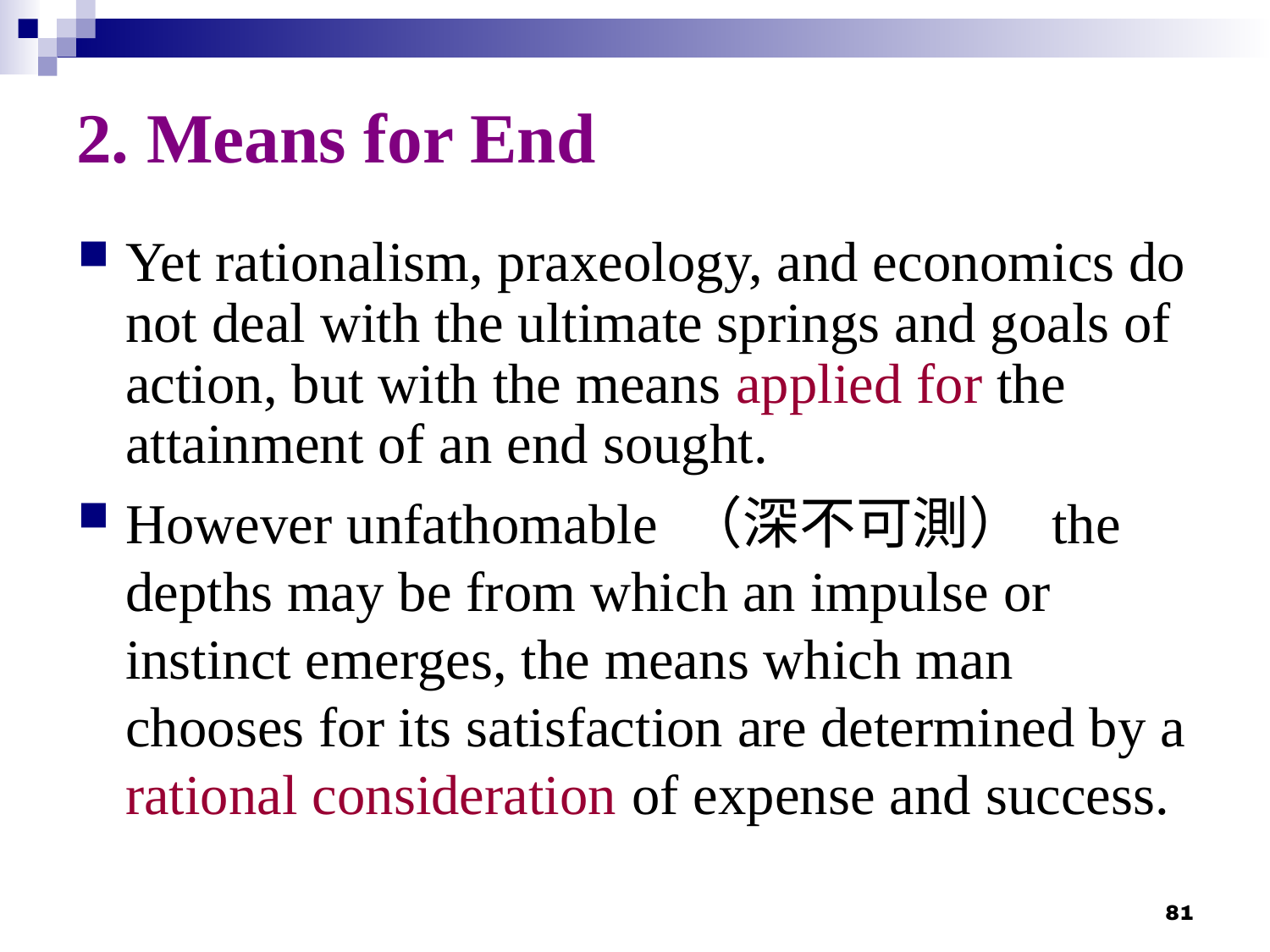

# 2. Means for End
Yet rationalism, praxeology, and economics do not deal with the ultimate springs and goals of action, but with the means applied for the attainment of an end sought.
However unfathomable （深不可測） the depths may be from which an impulse or instinct emerges, the means which man chooses for its satisfaction are determined by a rational consideration of expense and success.
81